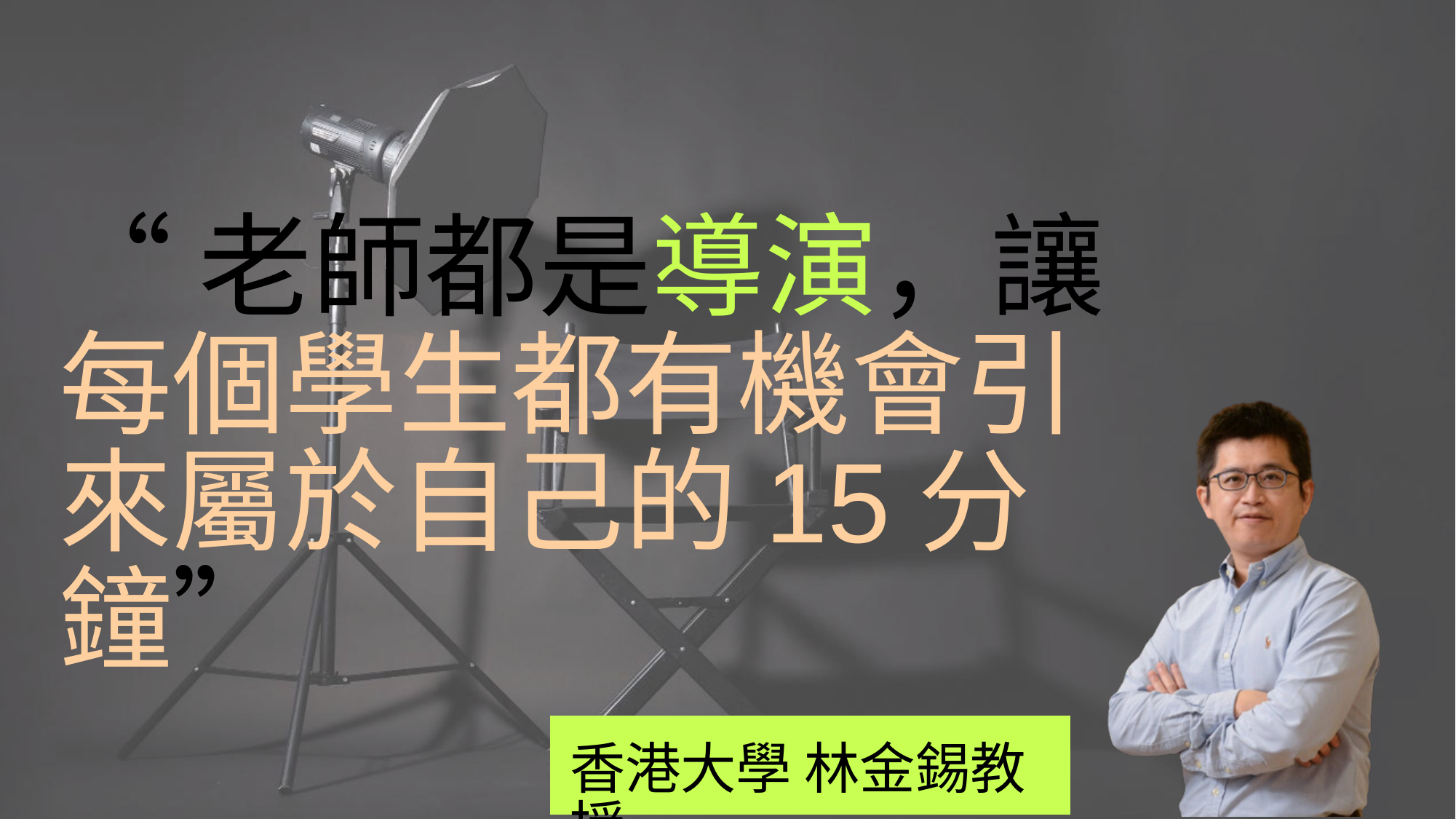

“老師都是導演，讓每個學生都有機會引來屬於自己的15分鐘”

香港大學 林金錫教授